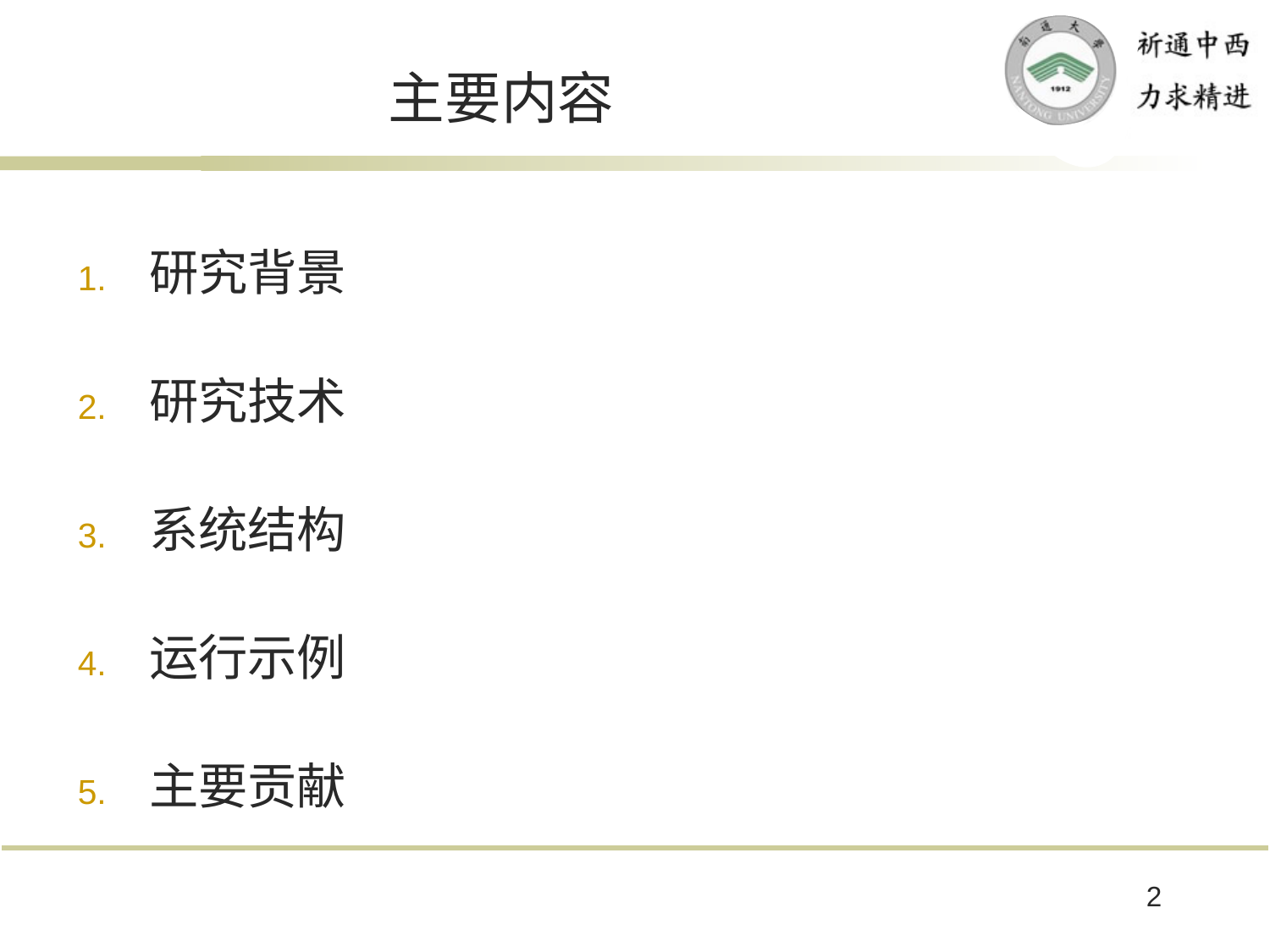

# 主要内容
研究背景
研究技术
系统结构
运行示例
主要贡献
2